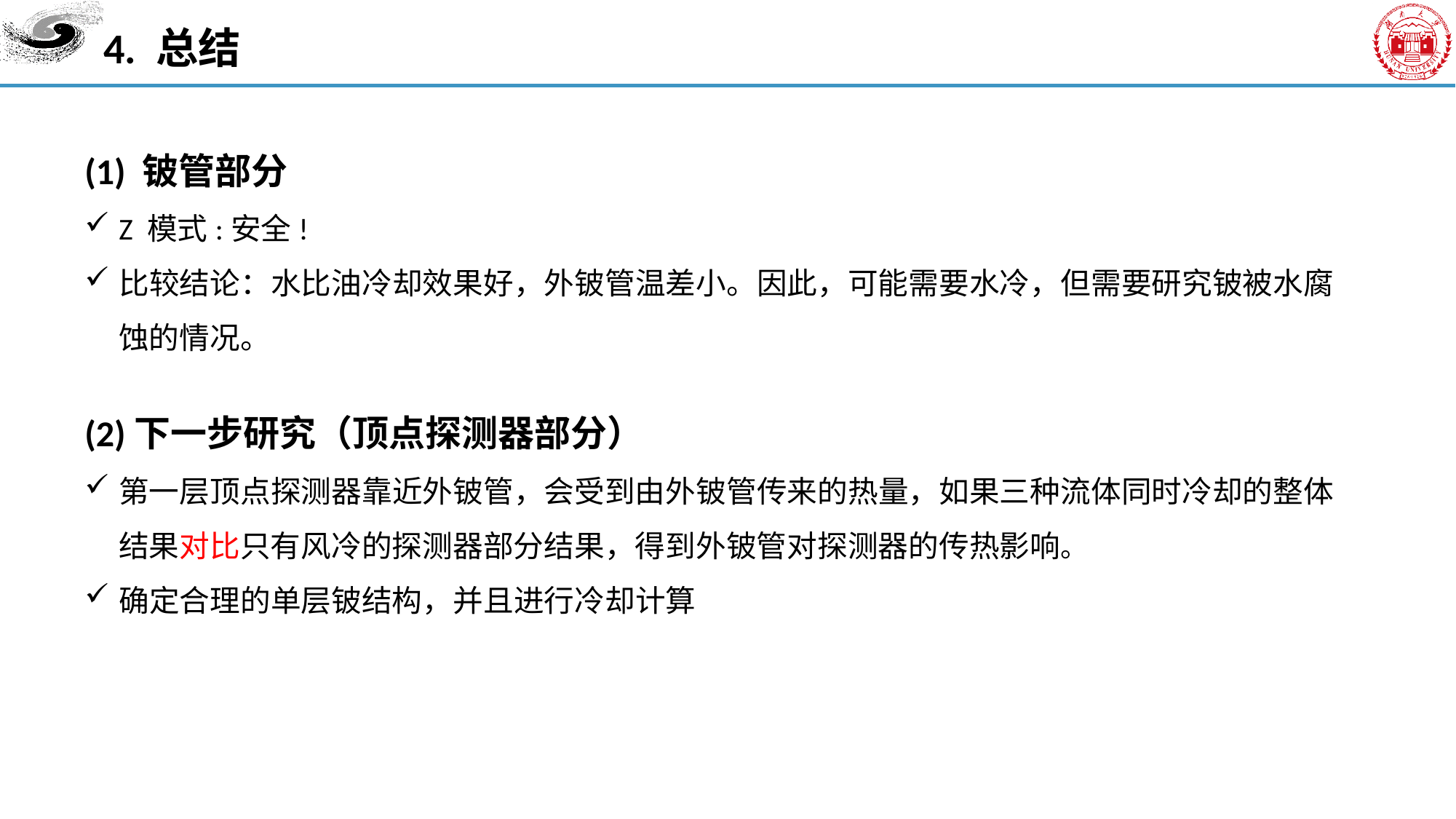

4. 总结
(1) 铍管部分
Z 模式:安全!
比较结论：水比油冷却效果好，外铍管温差小。因此，可能需要水冷，但需要研究铍被水腐蚀的情况。

(2)下一步研究（顶点探测器部分）
第一层顶点探测器靠近外铍管，会受到由外铍管传来的热量，如果三种流体同时冷却的整体结果对比只有风冷的探测器部分结果，得到外铍管对探测器的传热影响。
确定合理的单层铍结构，并且进行冷却计算